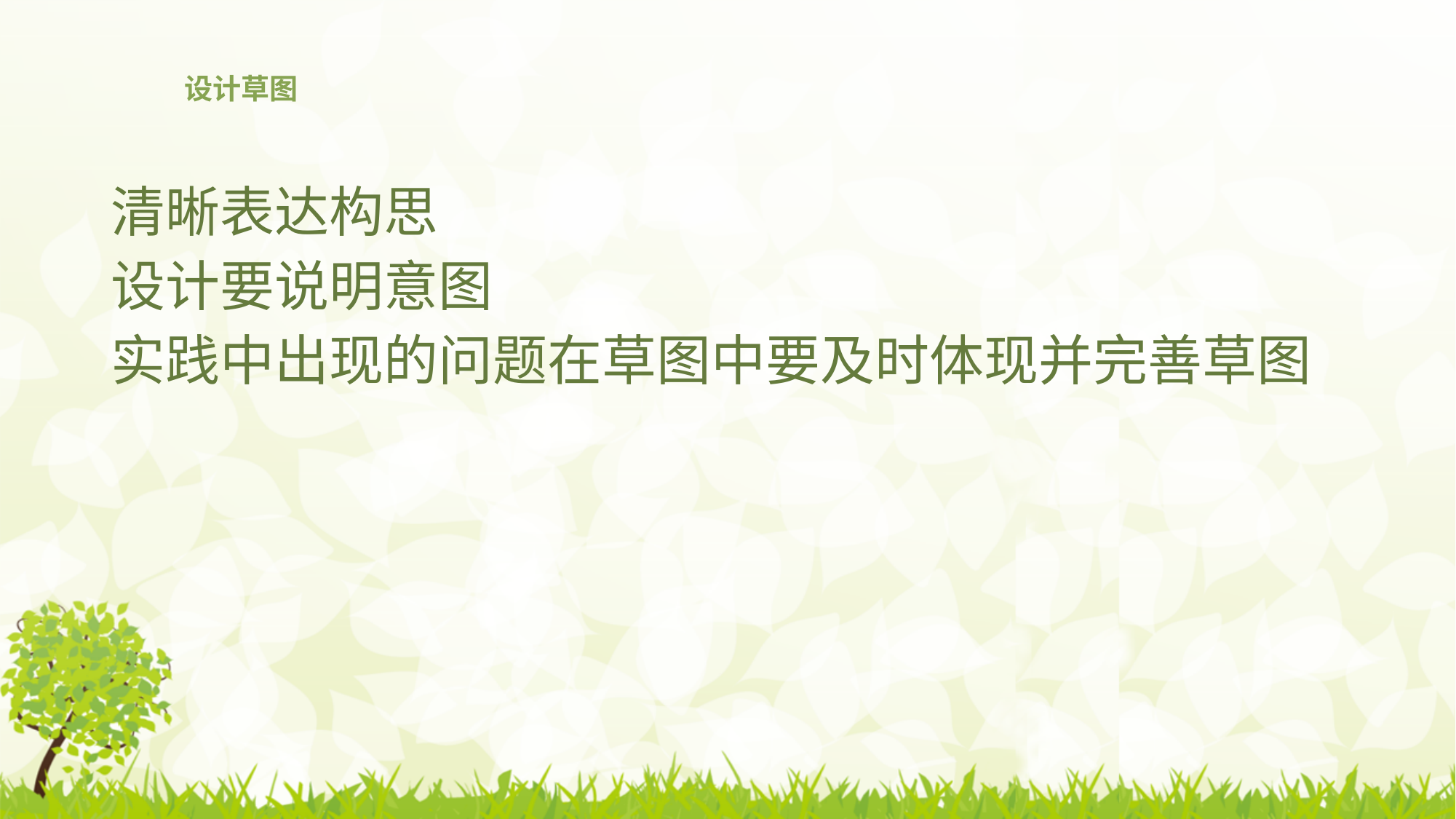

# 设计草图
清晰表达构思
设计要说明意图
实践中出现的问题在草图中要及时体现并完善草图